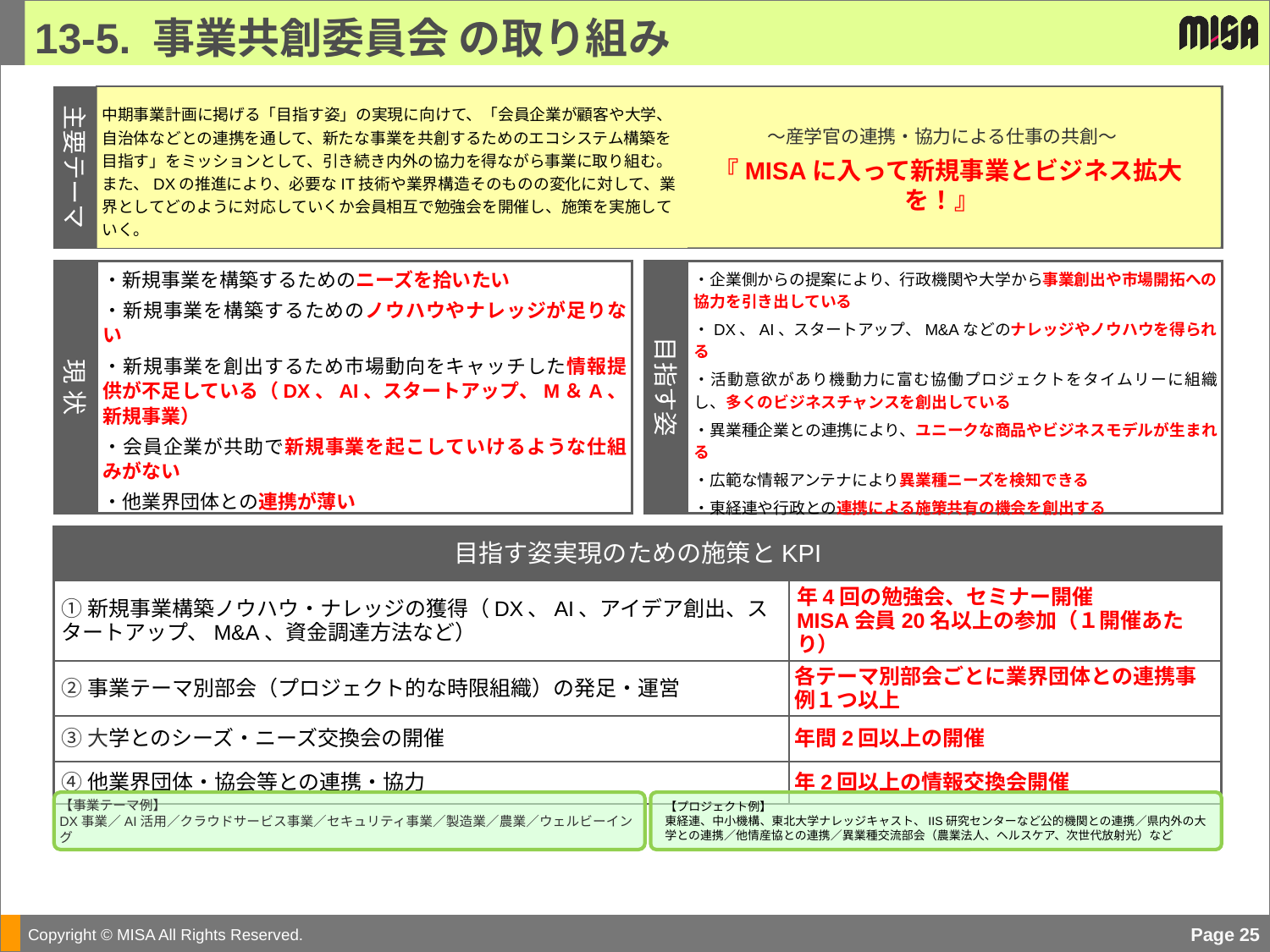

13-5. 事業共創委員会 の取り組み

～産学官の連携・協力による仕事の共創～
 『MISAに入って新規事業とビジネス拡大を！』
中期事業計画に掲げる「目指す姿」の実現に向けて、「会員企業が顧客や大学、自治体などとの連携を通して、新たな事業を共創するためのエコシステム構築を目指す」をミッションとして、引き続き内外の協力を得ながら事業に取り組む。
また、DXの推進により、必要なIT技術や業界構造そのものの変化に対して、業界としてどのように対応していくか会員相互で勉強会を開催し、施策を実施していく。
主要テーマ
・企業側からの提案により、行政機関や大学から事業創出や市場開拓への協力を引き出している
・DX、AI、スタートアップ、M&Aなどのナレッジやノウハウを得られる
・活動意欲があり機動力に富む協働プロジェクトをタイムリーに組織し、多くのビジネスチャンスを創出している
・異業種企業との連携により、ユニークな商品やビジネスモデルが生まれる
・広範な情報アンテナにより異業種ニーズを検知できる
・東経連や行政との連携による施策共有の機会を創出する
・新規事業を構築するためのニーズを拾いたい
・新規事業を構築するためのノウハウやナレッジが足りない
・新規事業を創出するため市場動向をキャッチした情報提供が不足している（DX、AI、スタートアップ、M＆A、新規事業）
・会員企業が共助で新規事業を起こしていけるような仕組みがない
・他業界団体との連携が薄い
現 状
目指す姿
| 目指す姿実現のための施策とKPI |  |
| --- | --- |
| ①新規事業構築ノウハウ・ナレッジの獲得（DX、AI、アイデア創出、スタートアップ、M&A、資金調達方法など） | 年4回の勉強会、セミナー開催 MISA会員20名以上の参加（１開催あたり） |
| ②事業テーマ別部会（プロジェクト的な時限組織）の発足・運営 | 各テーマ別部会ごとに業界団体との連携事例１つ以上 |
| ③大学とのシーズ・ニーズ交換会の開催 | 年間2回以上の開催 |
| ④他業界団体・協会等との連携・協力 | 年2回以上の情報交換会開催 |
【プロジェクト例】
東経連、中小機構、東北大学ナレッジキャスト、IIS研究センターなど公的機関との連携／県内外の大学との連携／他情産協との連携／異業種交流部会（農業法人、ヘルスケア、次世代放射光）など
【事業テーマ例】
DX事業／AI活用／クラウドサービス事業／セキュリティ事業／製造業／農業／ウェルビーイング